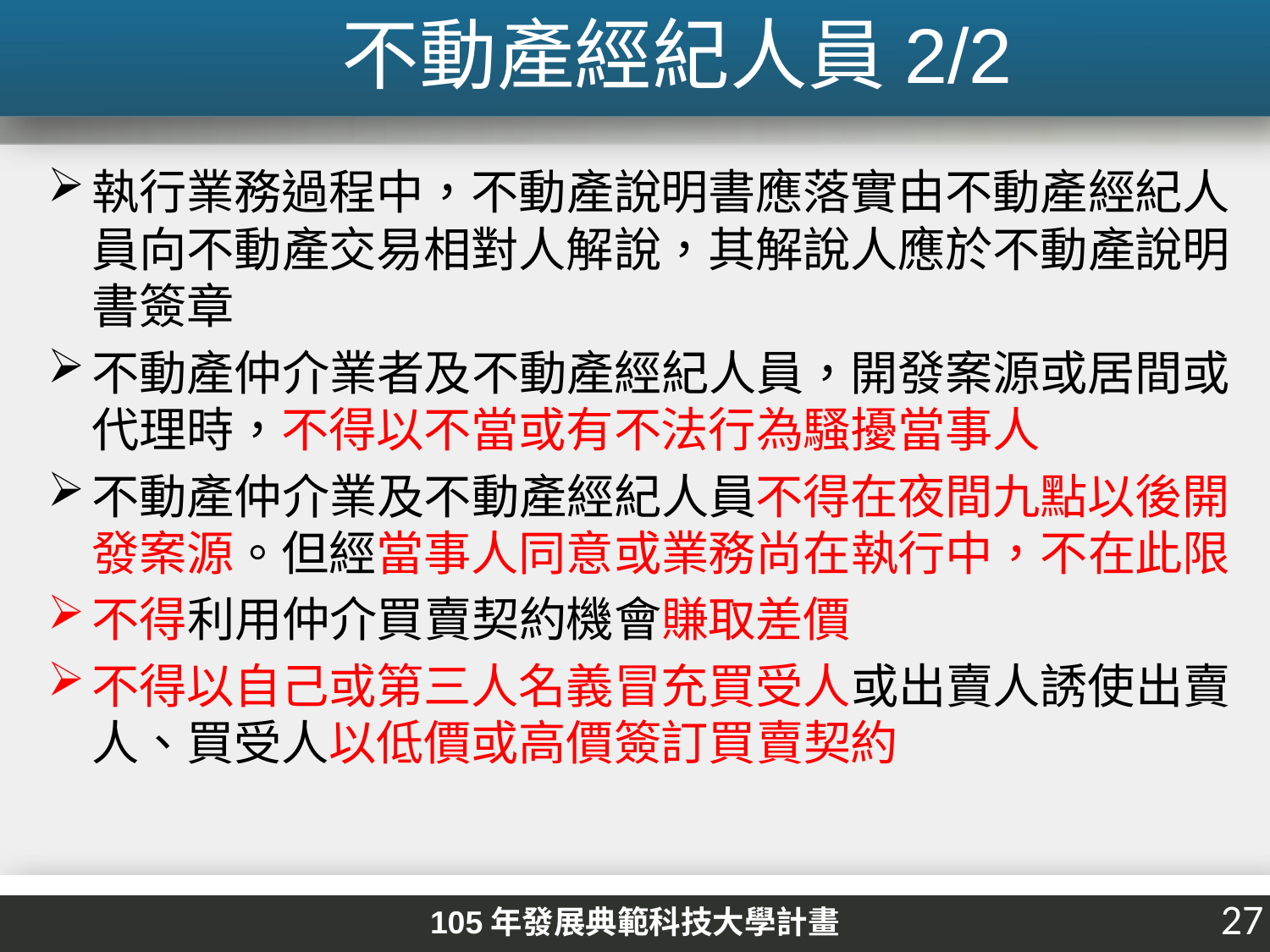

# 不動產經紀人員2/2
執行業務過程中，不動產說明書應落實由不動產經紀人員向不動產交易相對人解說，其解說人應於不動產說明書簽章
不動產仲介業者及不動產經紀人員，開發案源或居間或代理時，不得以不當或有不法行為騷擾當事人
不動產仲介業及不動產經紀人員不得在夜間九點以後開發案源。但經當事人同意或業務尚在執行中，不在此限
不得利用仲介買賣契約機會賺取差價
不得以自己或第三人名義冒充買受人或出賣人誘使出賣人、買受人以低價或高價簽訂買賣契約